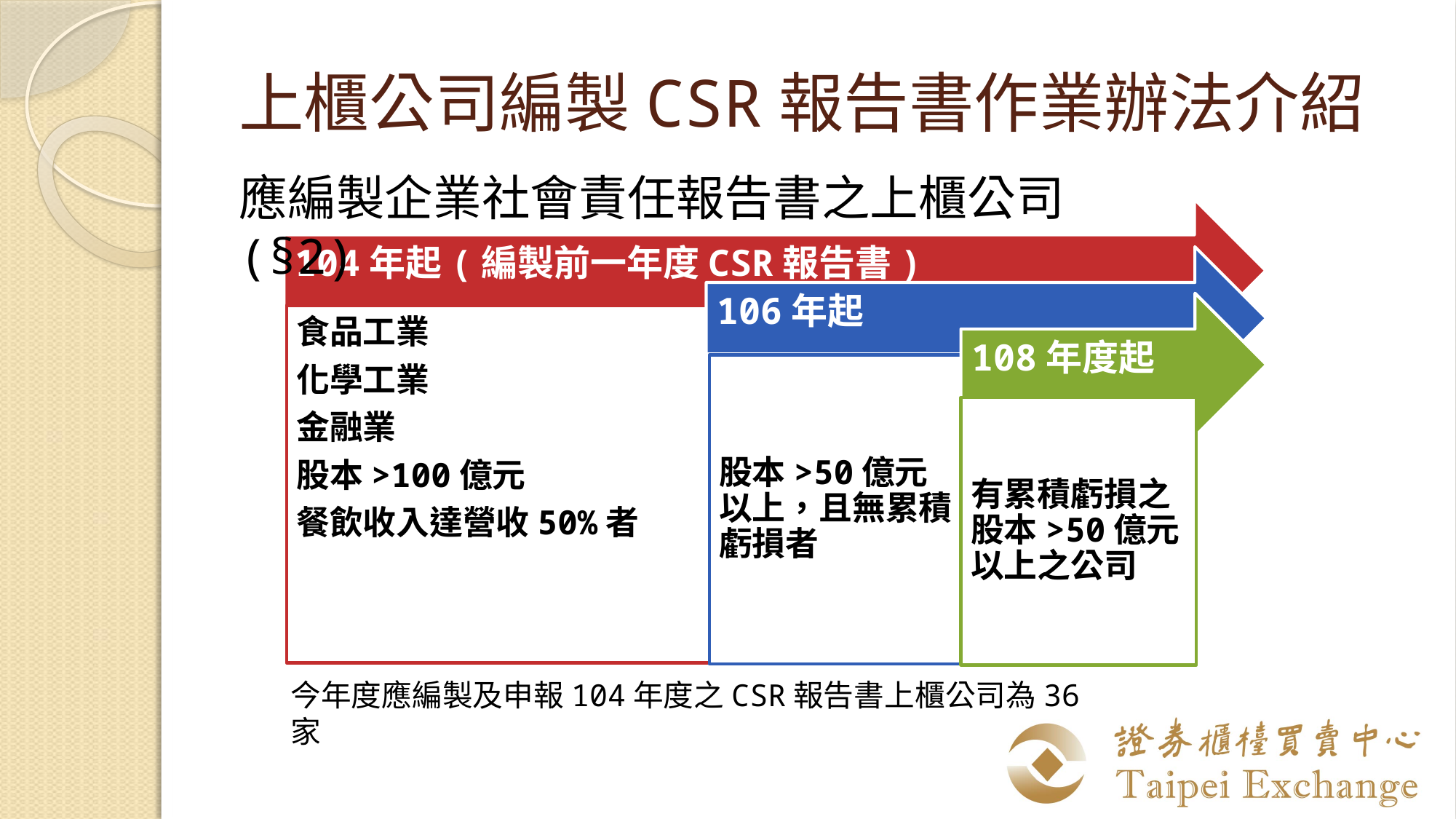

# 上櫃公司編製CSR報告書作業辦法介紹
應編製企業社會責任報告書之上櫃公司(§2)
104年起(編製前一年度CSR報告書)
食品工業
化學工業
金融業
股本>100億元
餐飲收入達營收50%者
106年起
股本>50億元以上，且無累積虧損者
108年度起
有累積虧損之股本>50億元以上之公司
今年度應編製及申報104年度之CSR報告書上櫃公司為36家